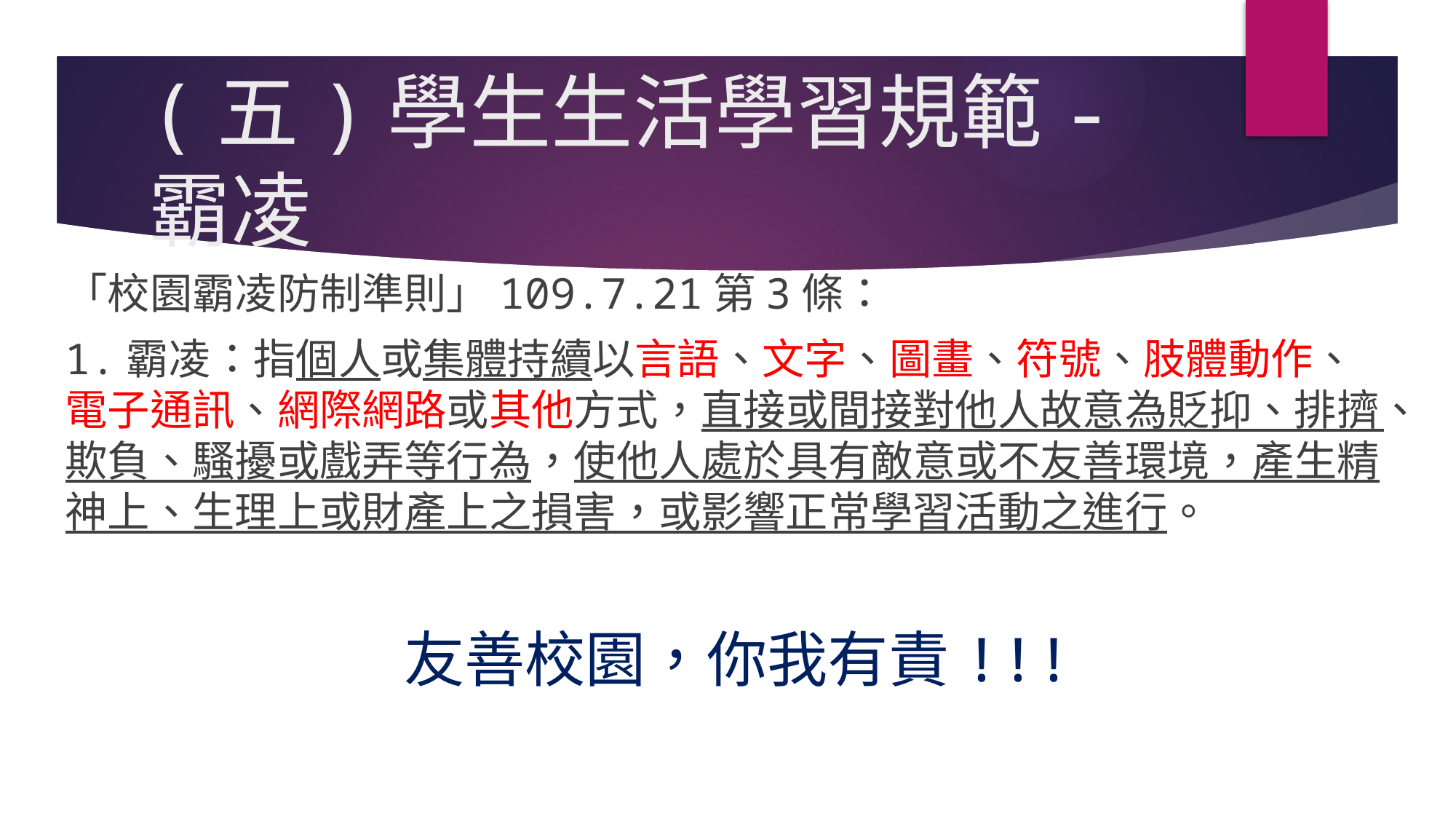

# (五)學生生活學習規範-霸凌
「校園霸凌防制準則」109.7.21第3條：
1.霸凌：指個人或集體持續以言語、文字、圖畫、符號、肢體動作、電子通訊、網際網路或其他方式，直接或間接對他人故意為貶抑、排擠、欺負、騷擾或戲弄等行為，使他人處於具有敵意或不友善環境，產生精神上、生理上或財產上之損害，或影響正常學習活動之進行。
友善校園，你我有責!!!